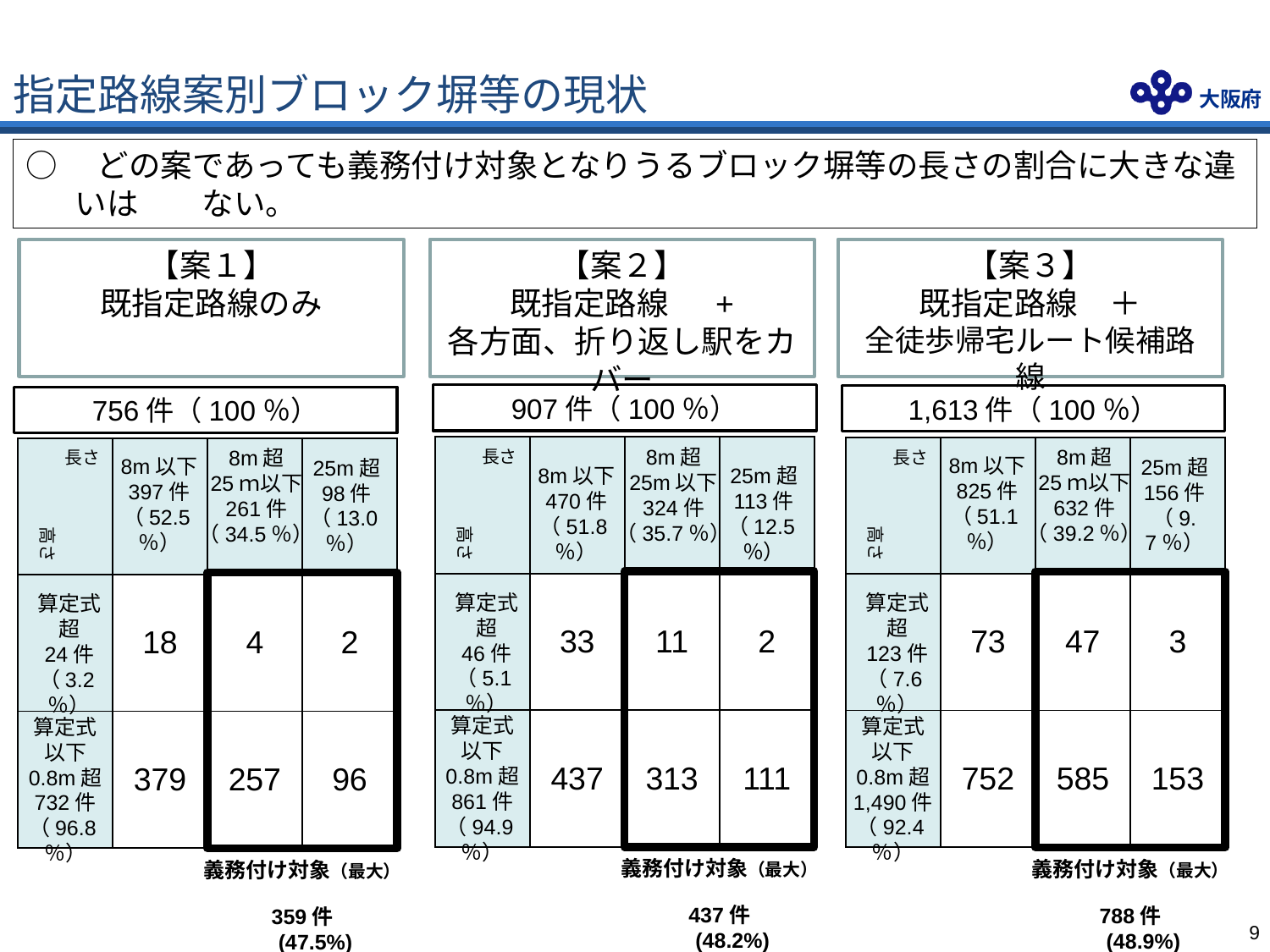

# 指定路線案別ブロック塀等の現状
○　どの案であっても義務付け対象となりうるブロック塀等の長さの割合に大きな違いは　　ない。
【案３】
既指定路線　＋
全徒歩帰宅ルート候補路線
【案１】
既指定路線のみ
【案２】
既指定路線　 +
各方面、折り返し駅をカバー
907件（100％）
1,613件（100％）
756件（100％）
|  |  |  |  |
| --- | --- | --- | --- |
|  | 33 | 11 | 2 |
|  | 437 | 313 | 111 |
|  |  |  |  |
| --- | --- | --- | --- |
|  | 73 | 47 | 3 |
|  | 752 | 585 | 153 |
8m超
25m以下
324件（35.7％）
8m超
25ｍ以下
632件（39.2％）
|  |  |  |  |
| --- | --- | --- | --- |
|  | 18 | 4 | 2 |
|  | 379 | 257 | 96 |
8m超
25ｍ以下
261件（34.5％）
長さ
長さ
長さ
8m以下
825件（51.1％）
8m以下
397件（52.5％）
25m超
156件
（9.7％）
25m超
98件
（13.0％）
25m超
113件
（12.5％）
8m以下
470件（51.8％）
高さ
高さ
高さ

算定式超
46件
（5.1％）
算定式超
123件
（7.6％）
算定式超
24件
（3.2％）
算定式
以下
0.8m超
861件
（94.9％）
算定式
以下
0.8m超
1,490件
（92.4％）
算定式
以下
0.8m超
732件
（96.8％）
義務付け対象（最大）
437件
　(48.2%)
義務付け対象（最大）
788件
　(48.9%)
義務付け対象（最大）
359件
　(47.5%)
9